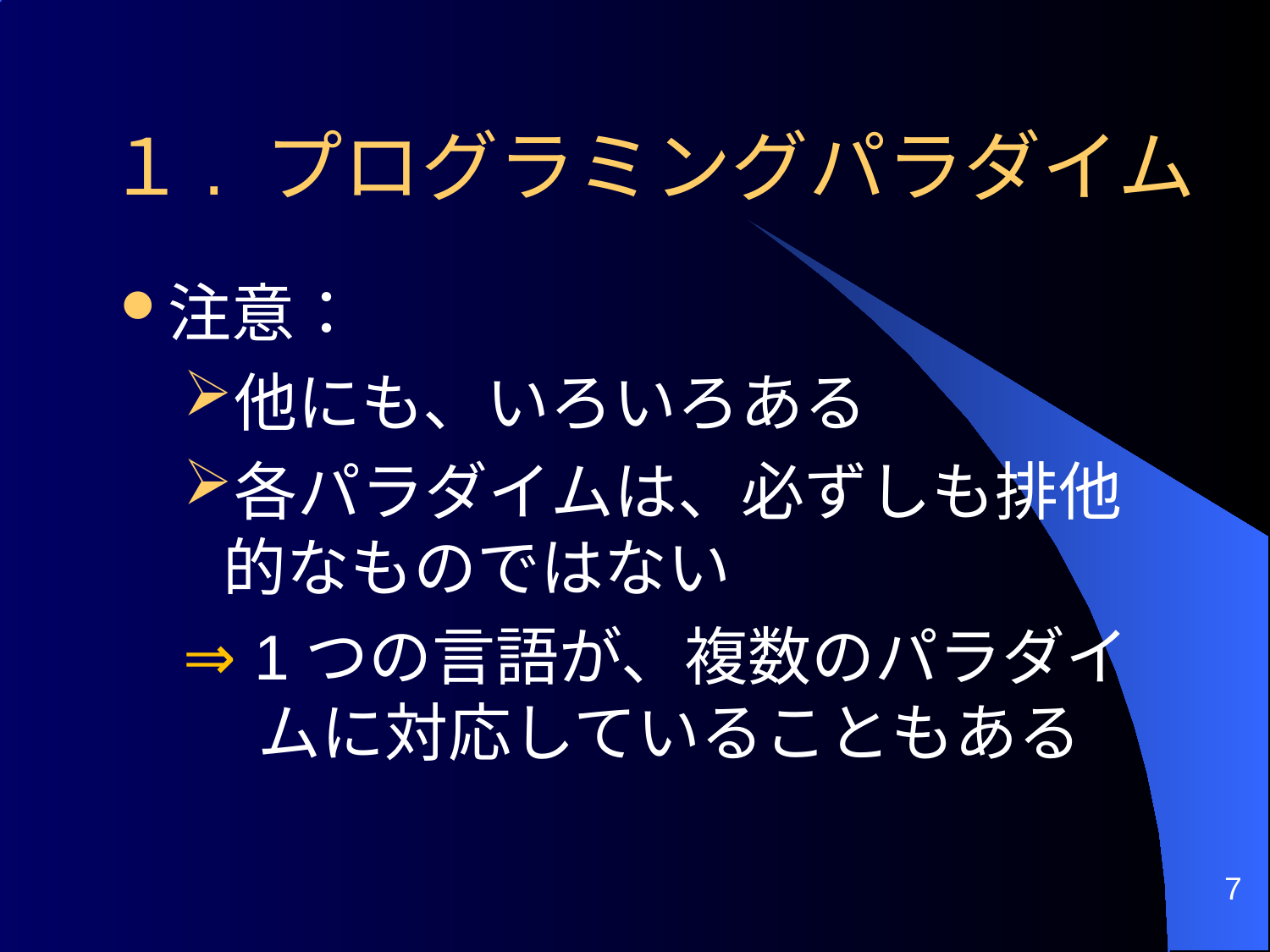

# １. プログラミングパラダイム
注意：
他にも、いろいろある
各パラダイムは、必ずしも排他的なものではない
⇒ 1つの言語が、複数のパラダイムに対応していることもある
7